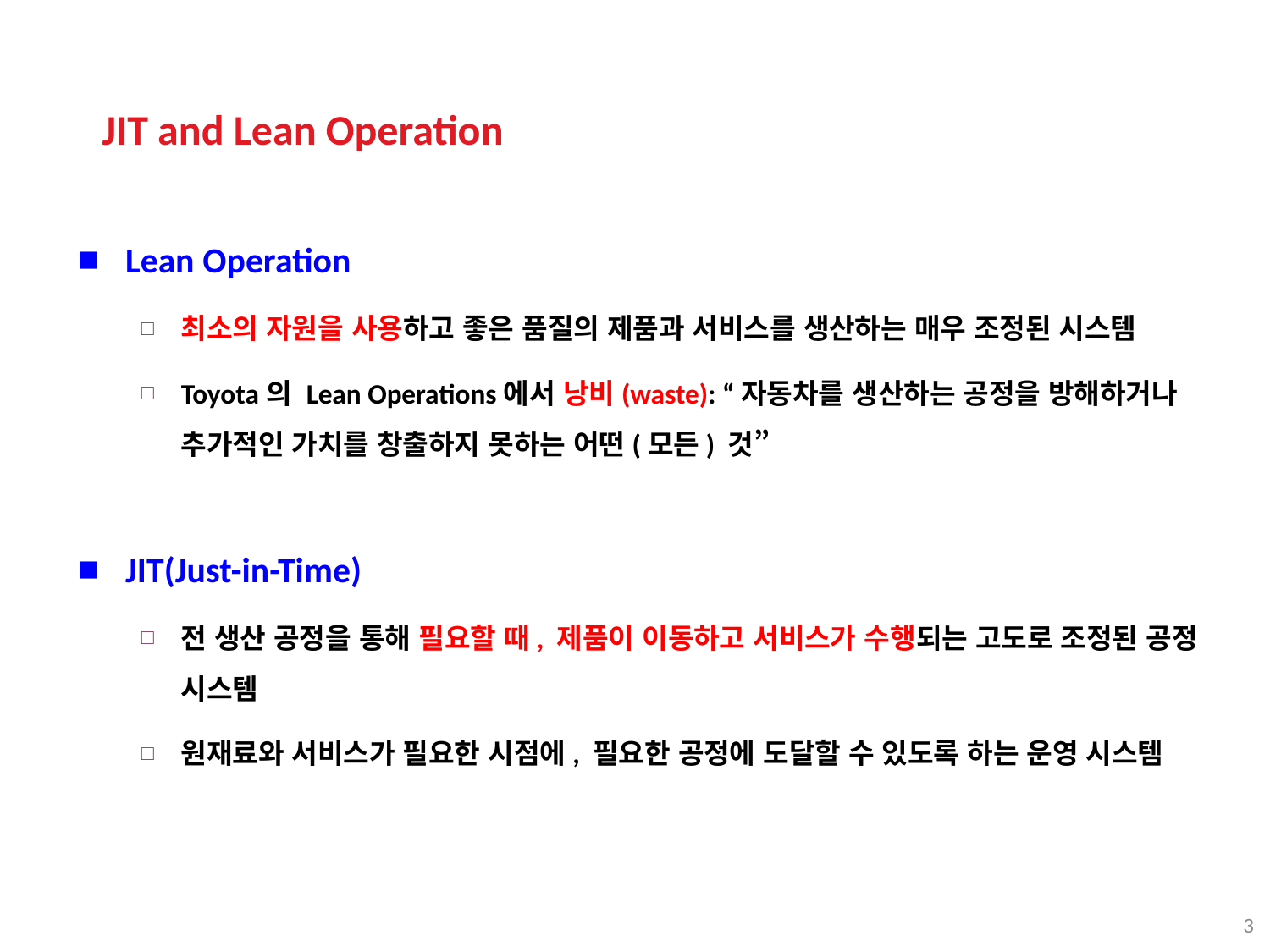

JIT and Lean Operation
Lean Operation
최소의 자원을 사용하고 좋은 품질의 제품과 서비스를 생산하는 매우 조정된 시스템
Toyota의 Lean Operations에서 낭비(waste): “자동차를 생산하는 공정을 방해하거나 추가적인 가치를 창출하지 못하는 어떤(모든) 것”

JIT(Just-in-Time)
전 생산 공정을 통해 필요할 때, 제품이 이동하고 서비스가 수행되는 고도로 조정된 공정 시스템
원재료와 서비스가 필요한 시점에, 필요한 공정에 도달할 수 있도록 하는 운영 시스템

3